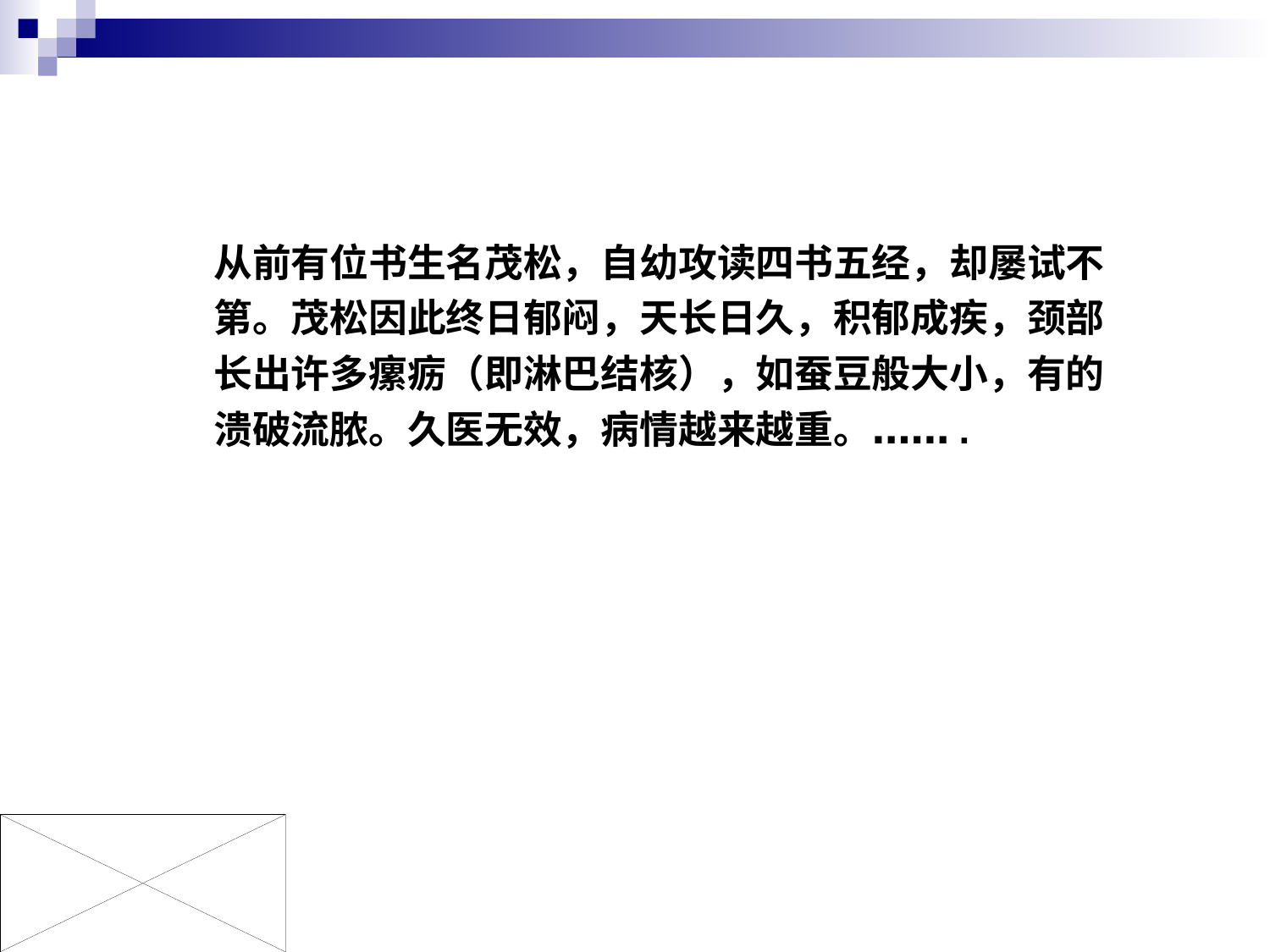

从前有位书生名茂松，自幼攻读四书五经，却屡试不第。茂松因此终日郁闷，天长日久，积郁成疾，颈部长出许多瘰疬（即淋巴结核），如蚕豆般大小，有的溃破流脓。久医无效，病情越来越重。…….